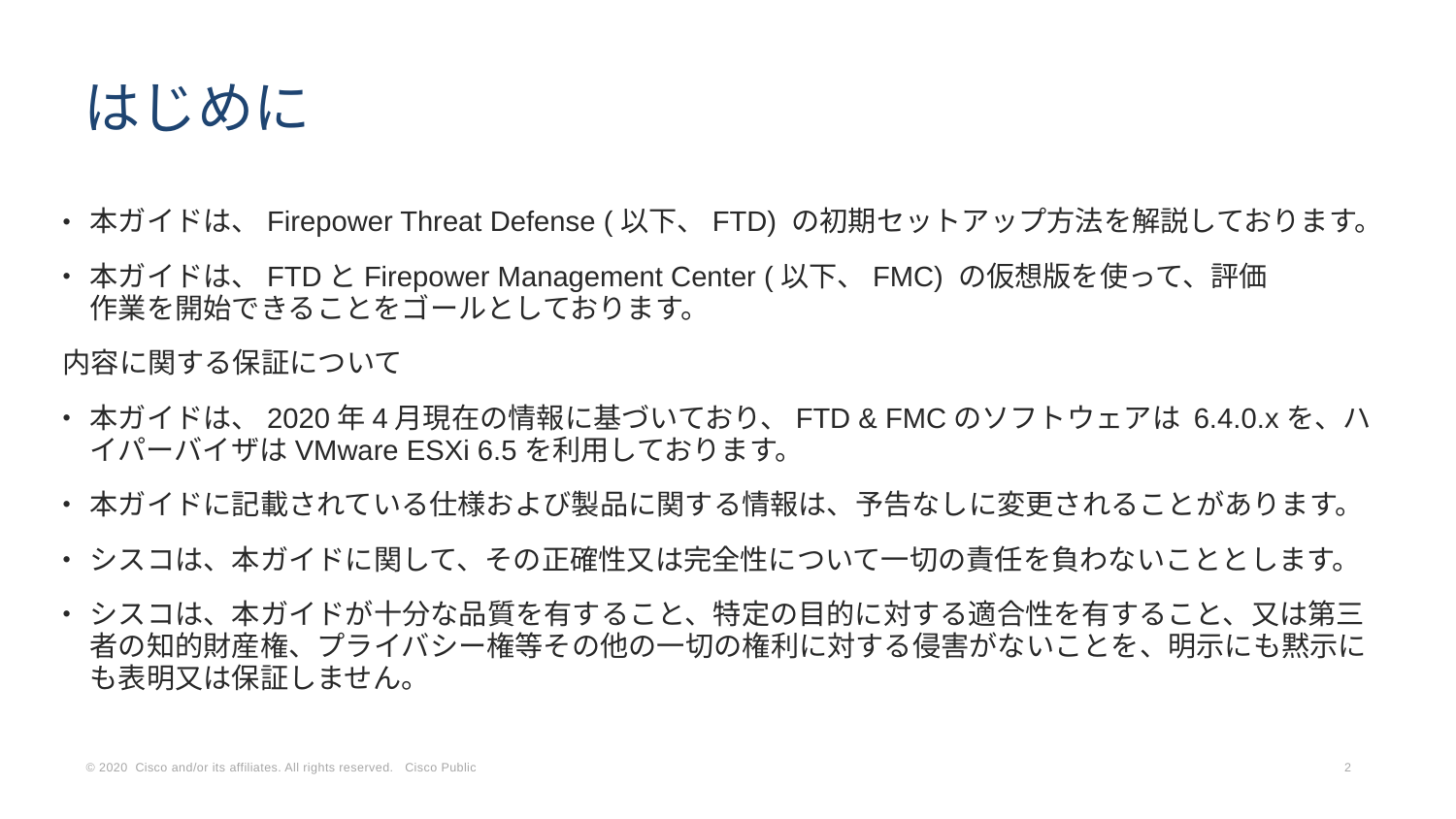

# はじめに
本ガイドは、Firepower Threat Defense (以下、FTD) の初期セットアップ方法を解説しております。
本ガイドは、FTDとFirepower Management Center (以下、FMC) の仮想版を使って、評価
作業を開始できることをゴールとしております。
内容に関する保証について
本ガイドは、2020年4月現在の情報に基づいており、FTD & FMCのソフトウェアは 6.4.0.xを、ハイパーバイザはVMware ESXi 6.5を利用しております。
本ガイドに記載されている仕様および製品に関する情報は、予告なしに変更されることがあります。
シスコは、本ガイドに関して、その正確性又は完全性について一切の責任を負わないこととします。
シスコは、本ガイドが十分な品質を有すること、特定の目的に対する適合性を有すること、又は第三者の知的財産権、プライバシー権等その他の一切の権利に対する侵害がないことを、明示にも黙示にも表明又は保証しません。